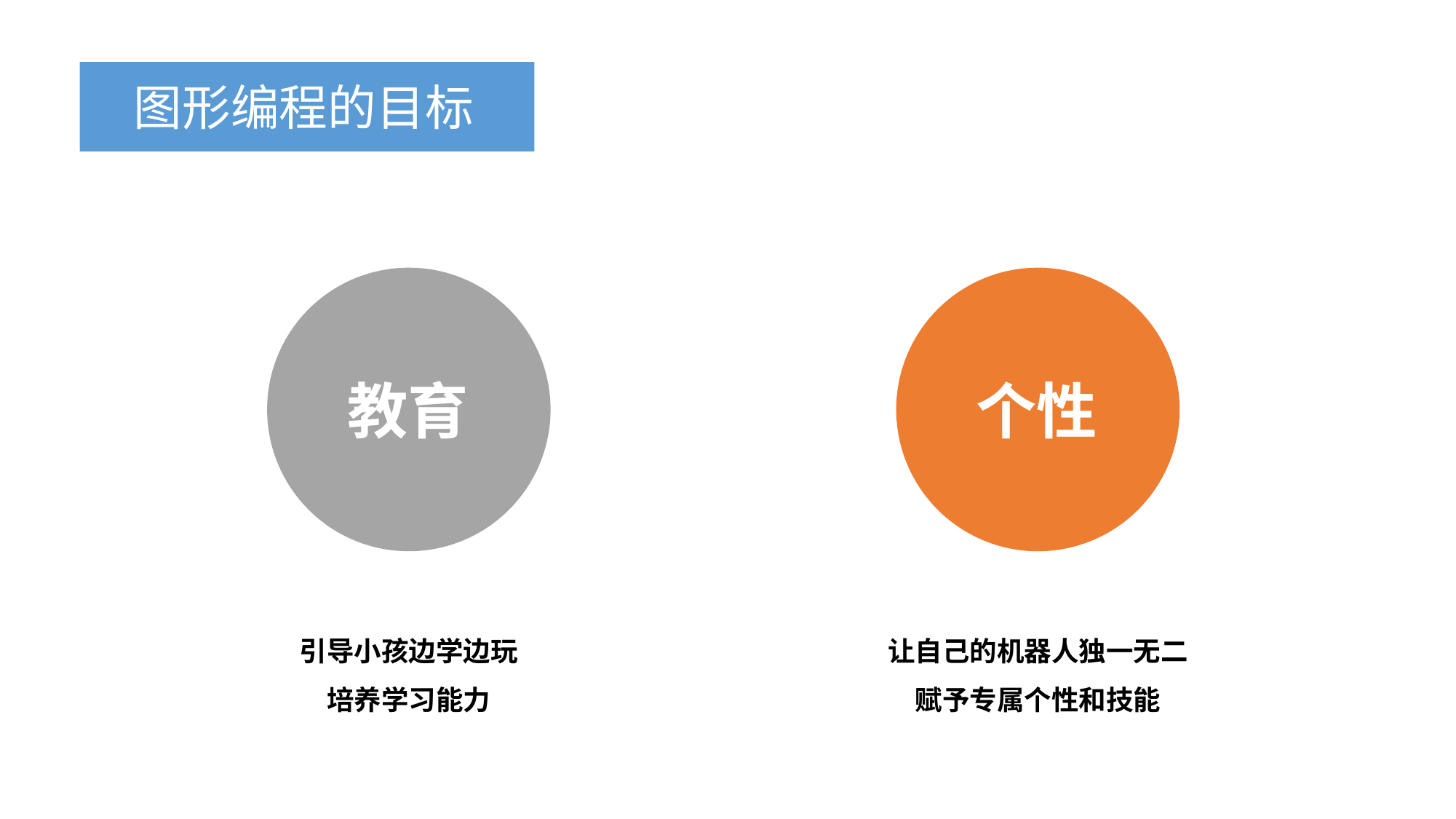

图形编程的目标

教育

个性
引导小孩边学边玩
培养学习能力
让自己的机器人独一无二
赋予专属个性和技能